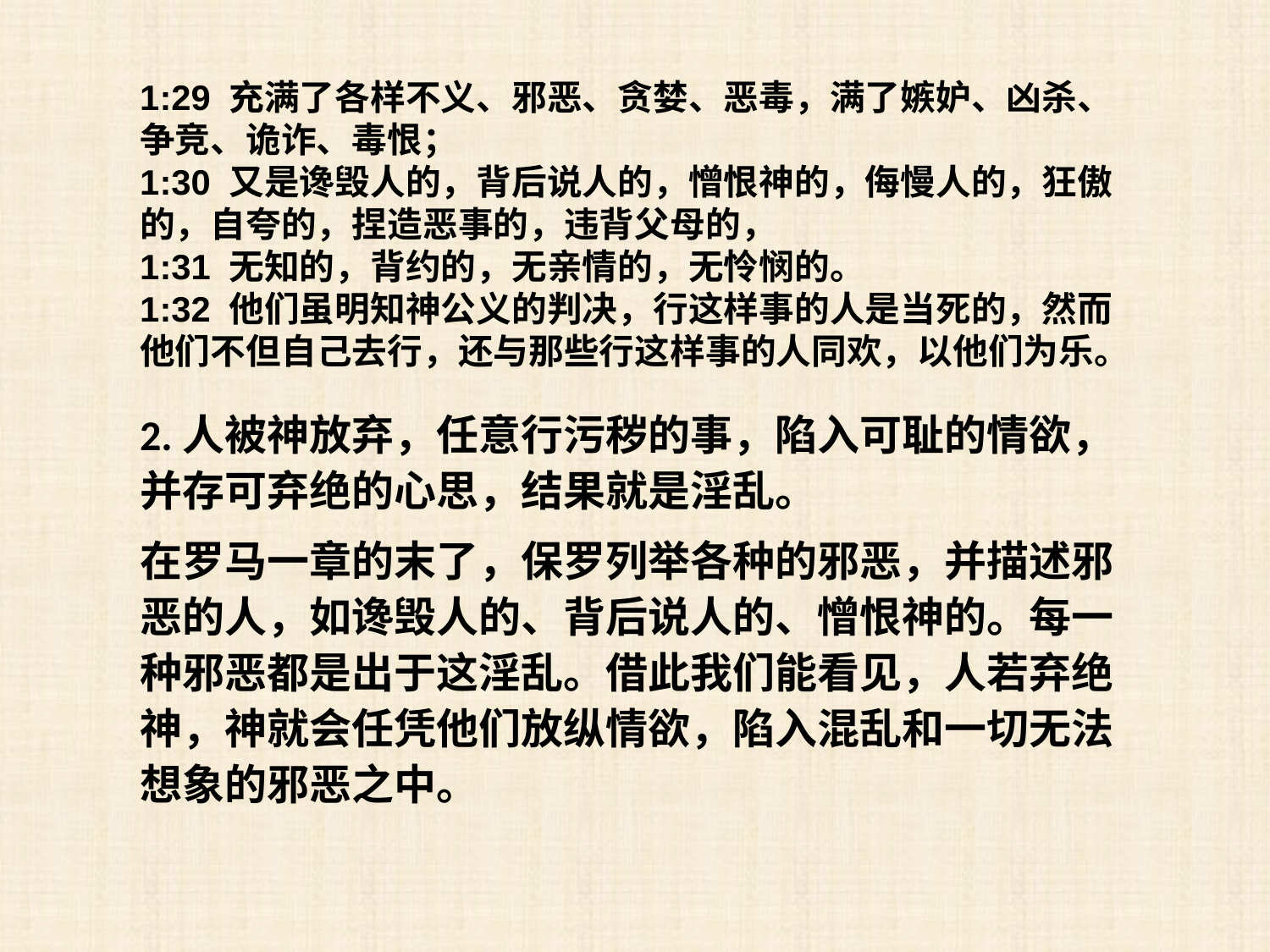

1:29 充满了各样不义、邪恶、贪婪、恶毒，满了嫉妒、凶杀、争竞、诡诈、毒恨；
1:30 又是谗毁人的，背后说人的，憎恨神的，侮慢人的，狂傲的，自夸的，捏造恶事的，违背父母的，
1:31 无知的，背约的，无亲情的，无怜悯的。
1:32 他们虽明知神公义的判决，行这样事的人是当死的，然而他们不但自己去行，还与那些行这样事的人同欢，以他们为乐。
2.人被神放弃，任意行污秽的事，陷入可耻的情欲，并存可弃绝的心思，结果就是淫乱。
在罗马一章的末了，保罗列举各种的邪恶，并描述邪恶的人，如谗毁人的、背后说人的、憎恨神的。每一种邪恶都是出于这淫乱。借此我们能看见，人若弃绝神，神就会任凭他们放纵情欲，陷入混乱和一切无法想象的邪恶之中。